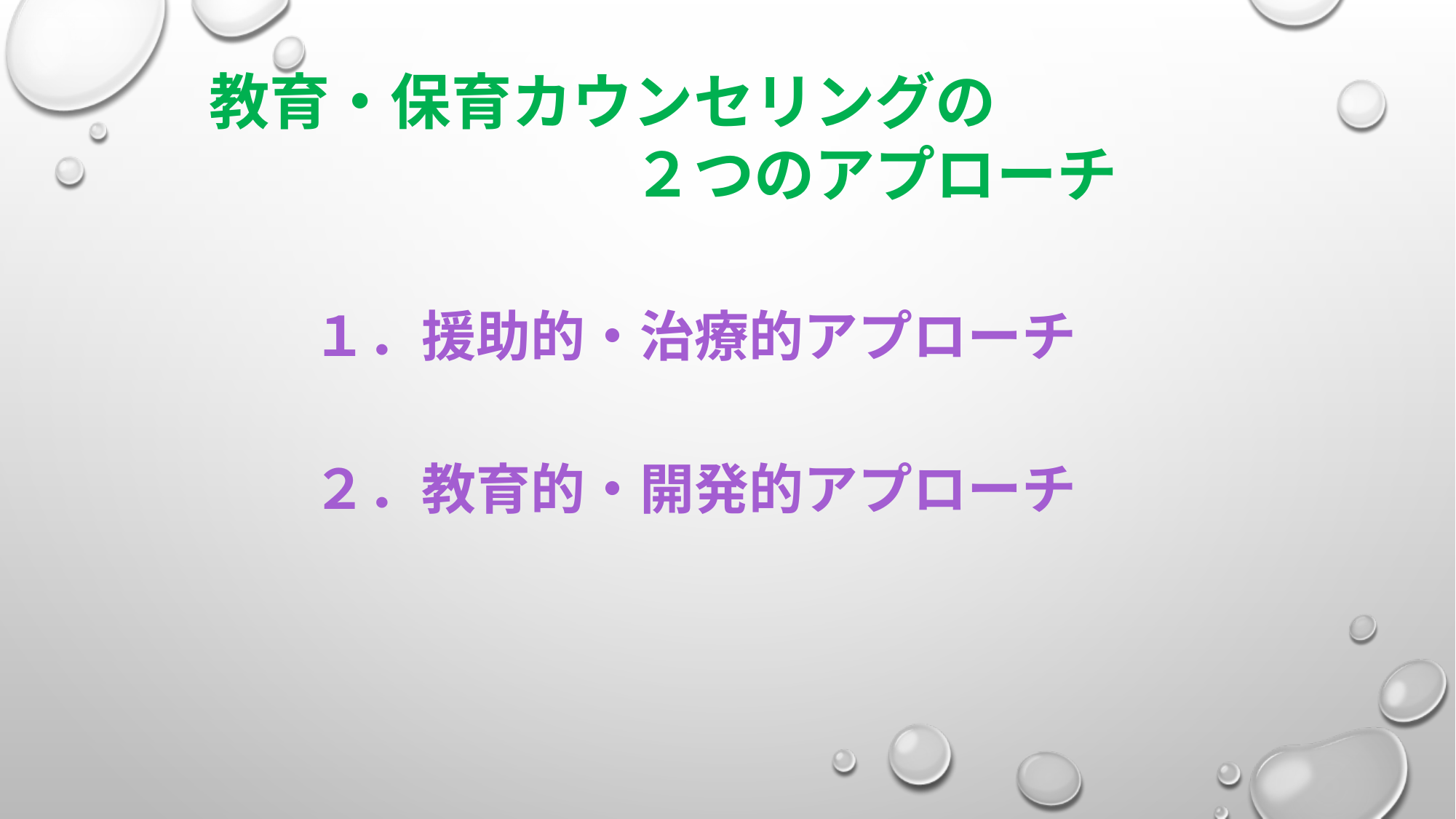

教育・保育カウンセリングの
　　　　　　　２つのアプローチ
１．援助的・治療的アプローチ

２．教育的・開発的アプローチ